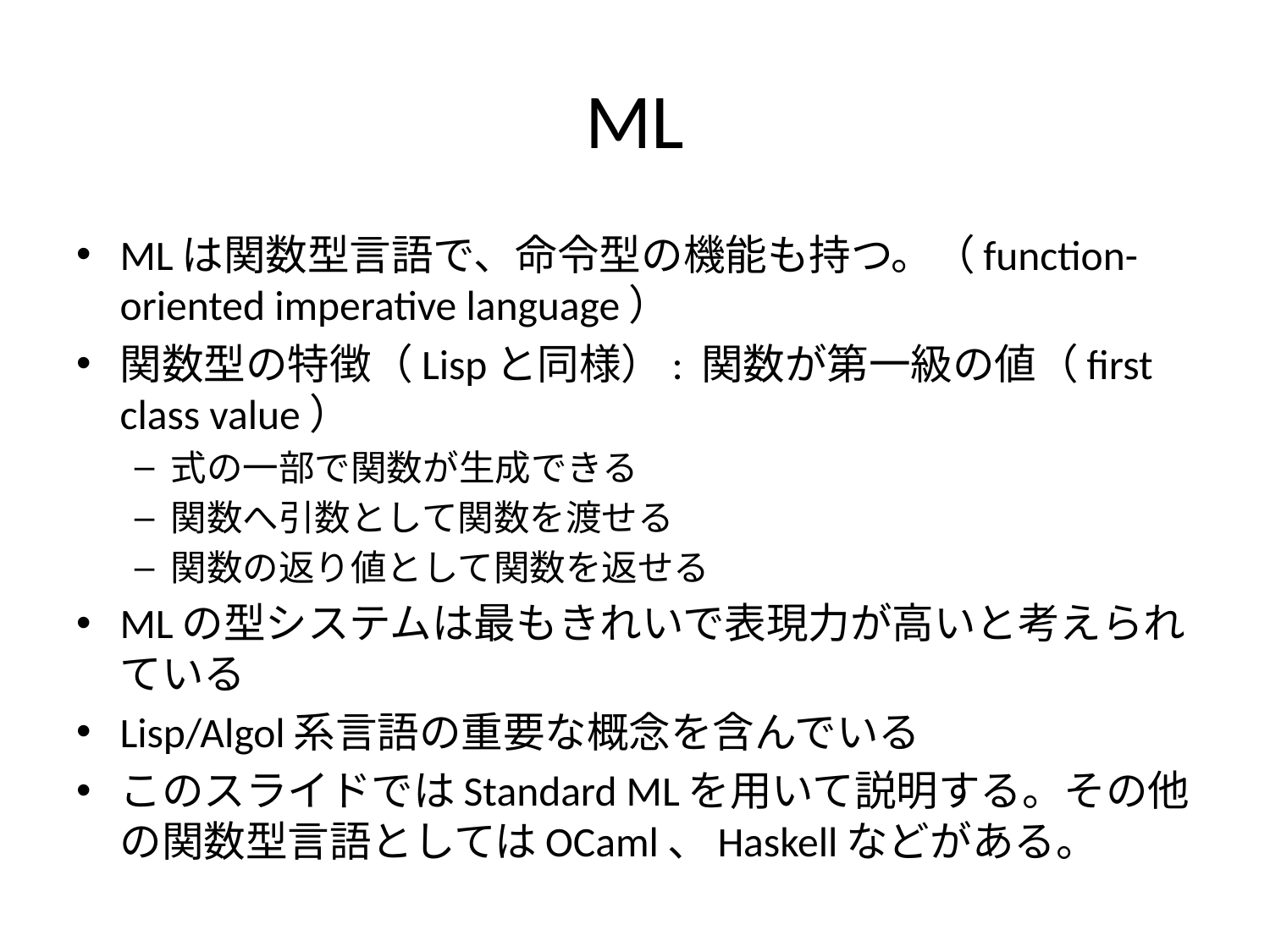

# ML
MLは関数型言語で、命令型の機能も持つ。（function-oriented imperative language）
関数型の特徴（Lispと同様）: 関数が第一級の値（first class value）
式の一部で関数が生成できる
関数へ引数として関数を渡せる
関数の返り値として関数を返せる
MLの型システムは最もきれいで表現力が高いと考えられている
Lisp/Algol系言語の重要な概念を含んでいる
このスライドではStandard MLを用いて説明する。その他の関数型言語としてはOCaml、Haskellなどがある。